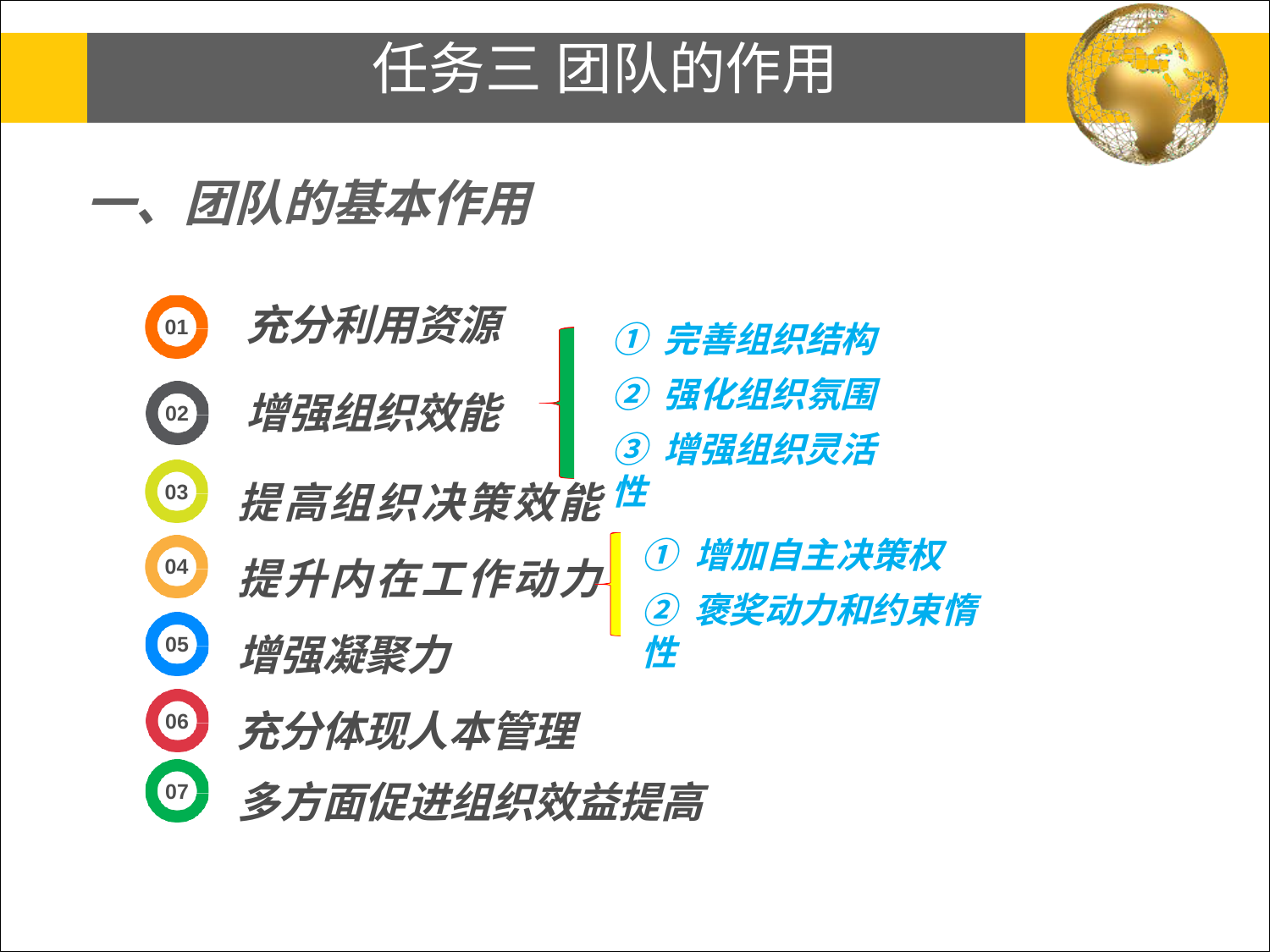

# 任务三 团队的作用
一、团队的基本作用

充分利用资源
增强组织效能
提高组织决策效能 提升内在工作动力 增强凝聚力
充分体现人本管理
① 完善组织结构
② 强化组织氛围
③ 增强组织灵活性
01

02

03
① 增加自主决策权
② 褒奖动力和约束惰性

04

05

06

多方面促进组织效益提高
07